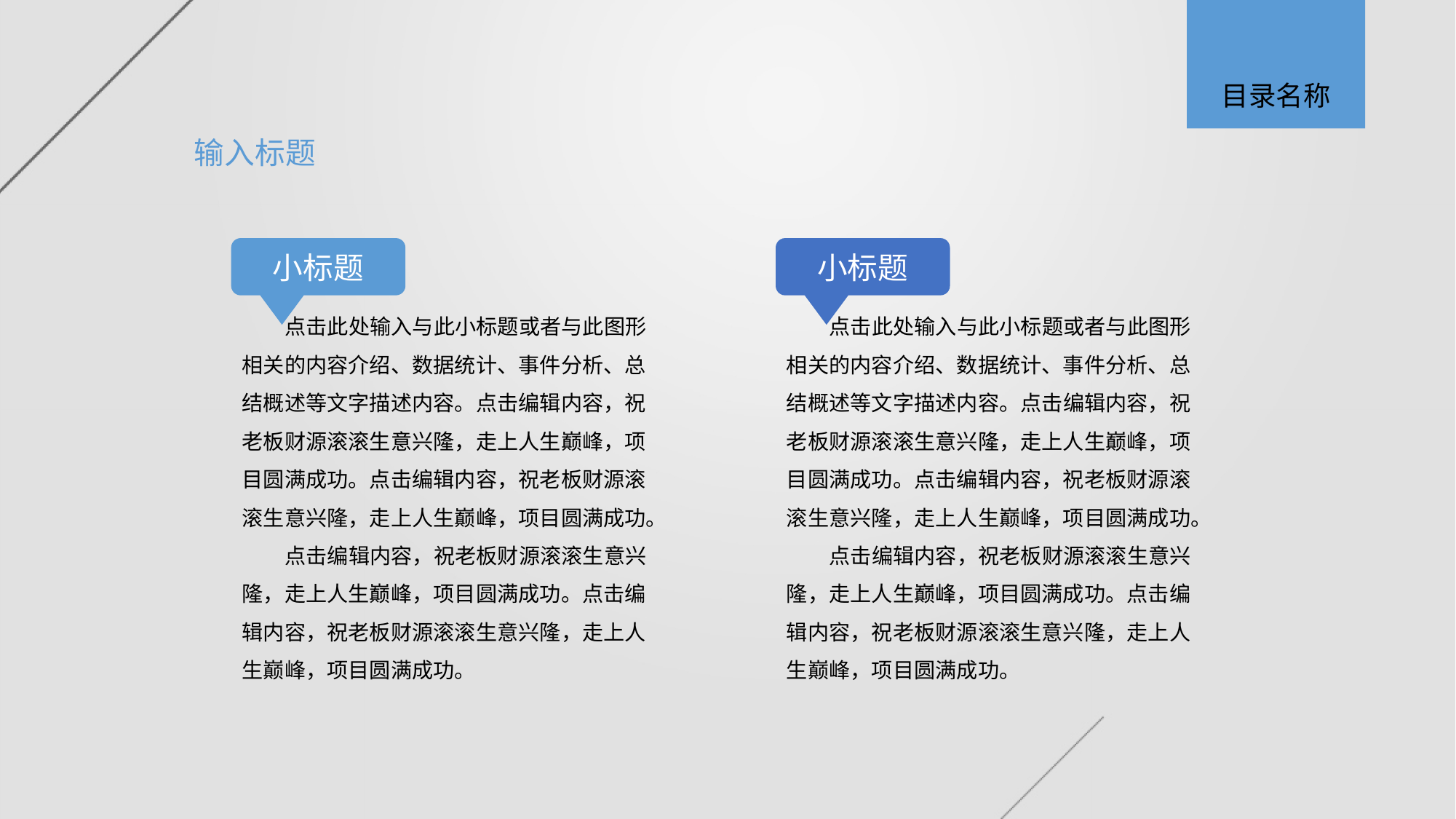

目录名称
输入标题
小标题
小标题
        点击此处输入与此小标题或者与此图形相关的内容介绍、数据统计、事件分析、总结概述等文字描述内容。点击编辑内容，祝老板财源滚滚生意兴隆，走上人生巅峰，项目圆满成功。点击编辑内容，祝老板财源滚滚生意兴隆，走上人生巅峰，项目圆满成功。
        点击编辑内容，祝老板财源滚滚生意兴隆，走上人生巅峰，项目圆满成功。点击编辑内容，祝老板财源滚滚生意兴隆，走上人生巅峰，项目圆满成功。
        点击此处输入与此小标题或者与此图形相关的内容介绍、数据统计、事件分析、总结概述等文字描述内容。点击编辑内容，祝老板财源滚滚生意兴隆，走上人生巅峰，项目圆满成功。点击编辑内容，祝老板财源滚滚生意兴隆，走上人生巅峰，项目圆满成功。
        点击编辑内容，祝老板财源滚滚生意兴隆，走上人生巅峰，项目圆满成功。点击编辑内容，祝老板财源滚滚生意兴隆，走上人生巅峰，项目圆满成功。